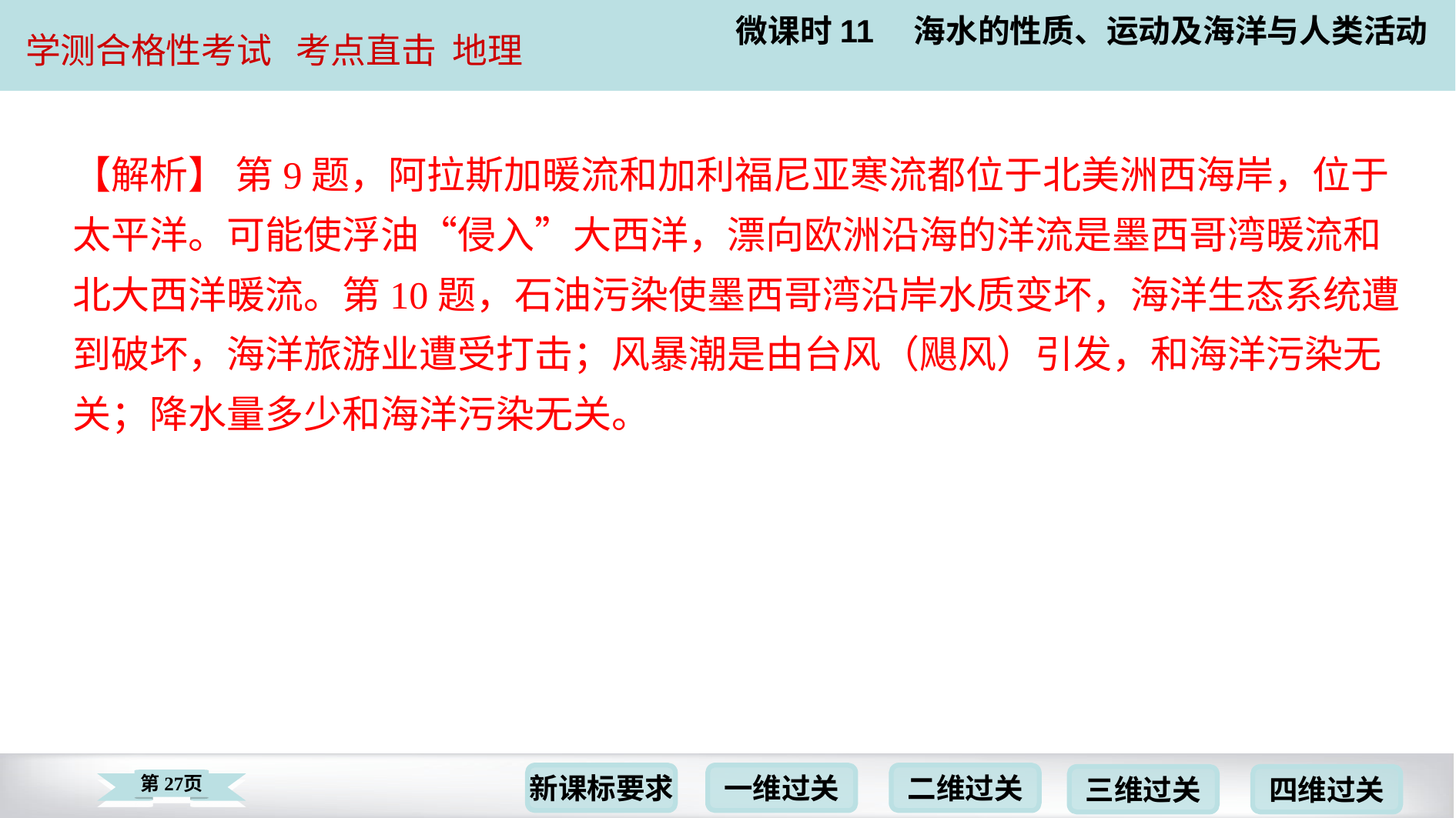

【解析】 第9题，阿拉斯加暖流和加利福尼亚寒流都位于北美洲西海岸，位于
太平洋。可能使浮油“侵入”大西洋，漂向欧洲沿海的洋流是墨西哥湾暖流和
北大西洋暖流。第10题，石油污染使墨西哥湾沿岸水质变坏，海洋生态系统遭
到破坏，海洋旅游业遭受打击；风暴潮是由台风（飓风）引发，和海洋污染无
关；降水量多少和海洋污染无关。